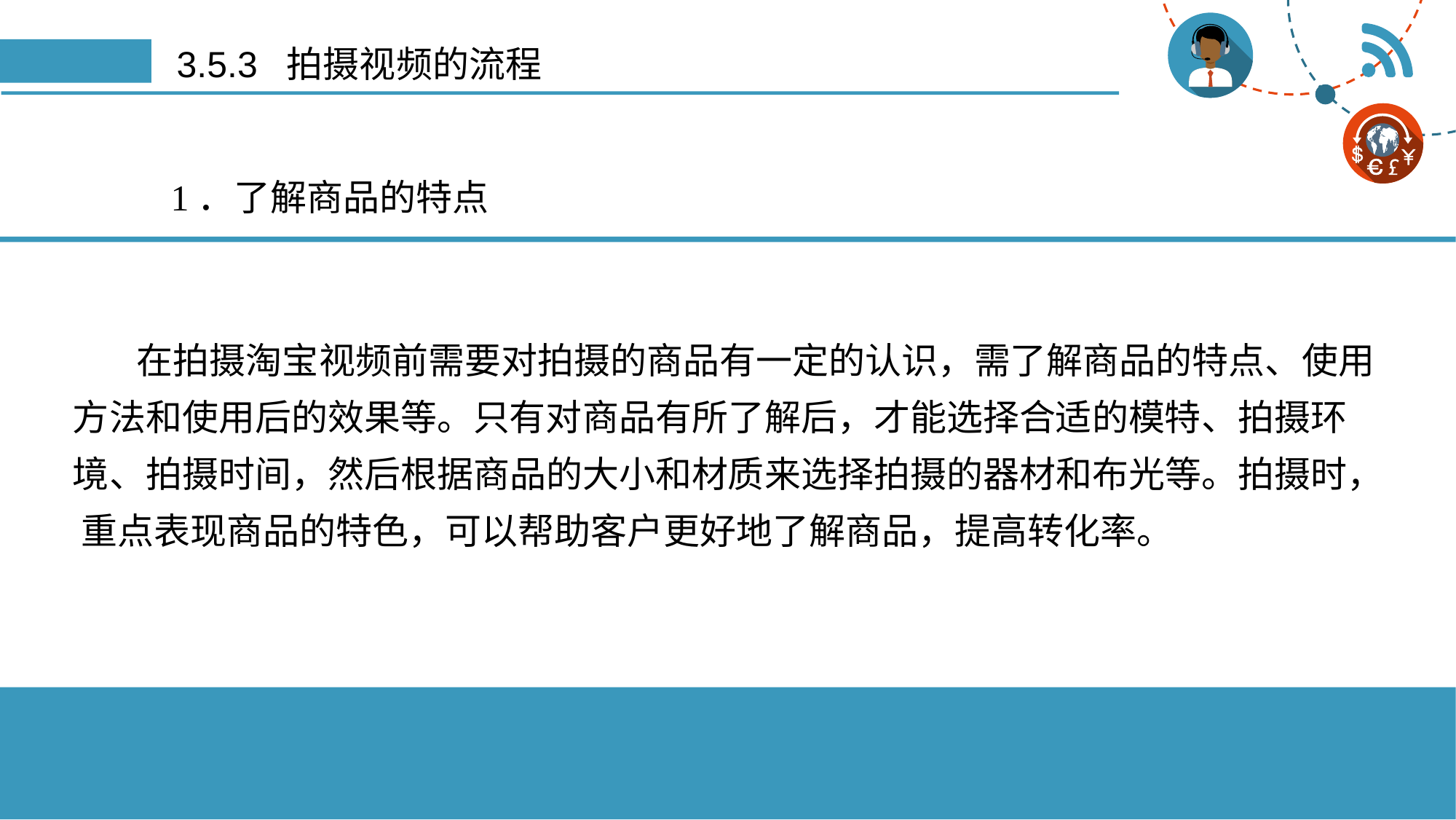

# 3.5.3  拍摄视频的流程
1．了解商品的特点

在拍摄淘宝视频前需要对拍摄的商品有一定的认识，需了解商品的特点、使用方法和使用后的效果等。只有对商品有所了解后，才能选择合适的模特、拍摄环境、拍摄时间，然后根据商品的大小和材质来选择拍摄的器材和布光等。拍摄时， 重点表现商品的特色，可以帮助客户更好地了解商品，提高转化率。